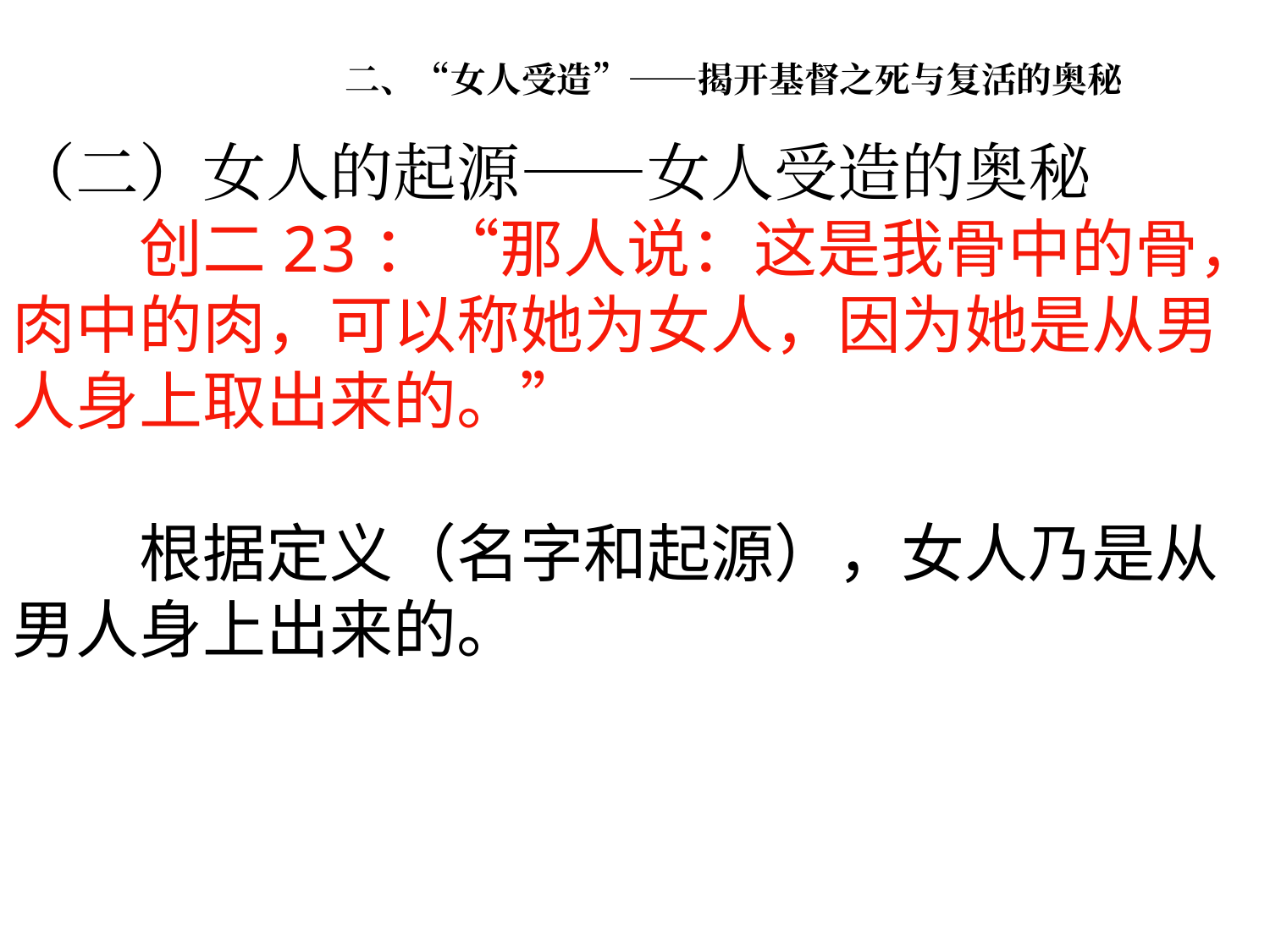

# 二、“女人受造”——揭开基督之死与复活的奥秘
（二）女人的起源——女人受造的奥秘
	创二23：“那人说：这是我骨中的骨，肉中的肉，可以称她为女人，因为她是从男人身上取出来的。”

	根据定义（名字和起源），女人乃是从男人身上出来的。